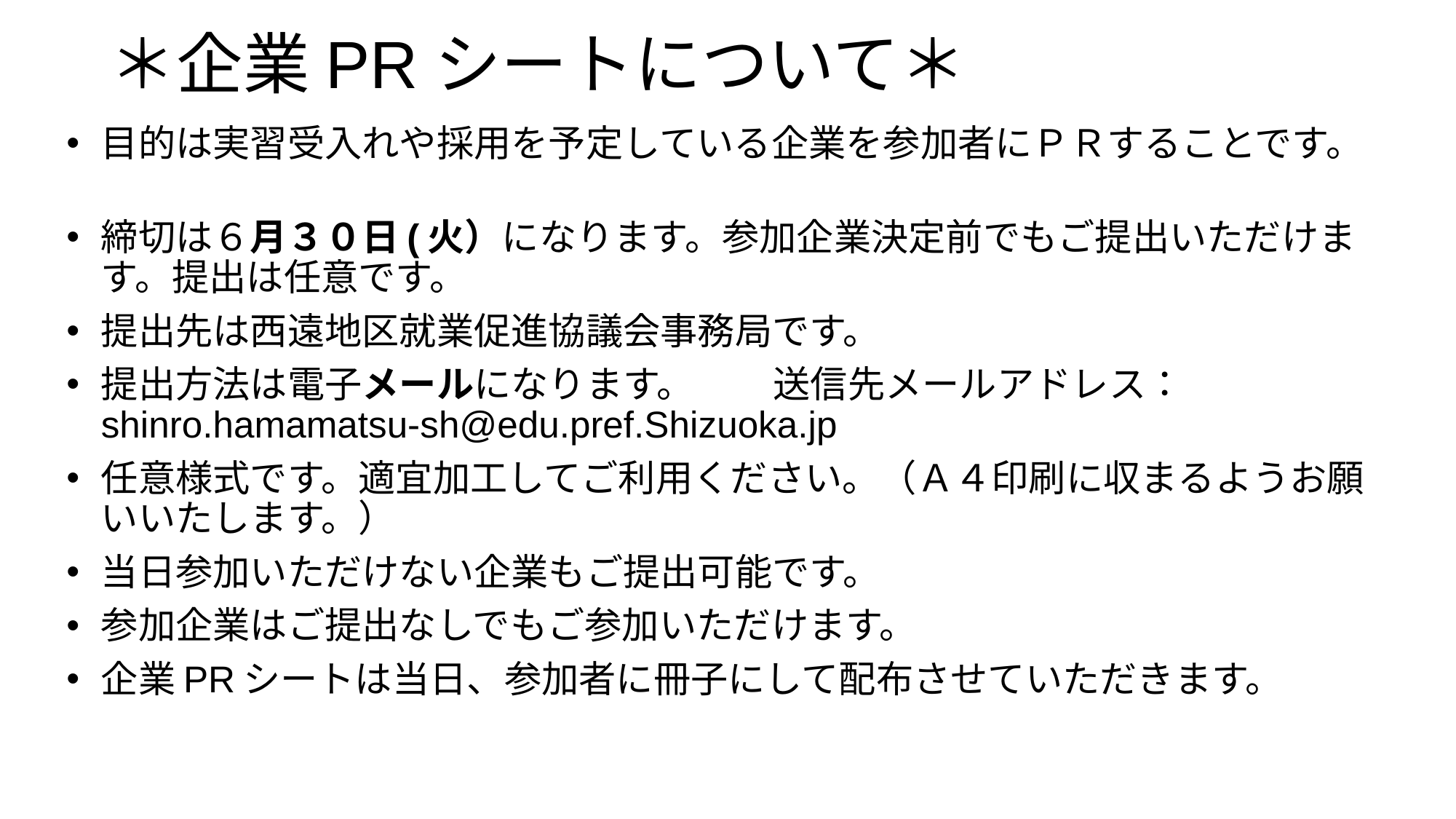

# ＊企業PRシートについて＊
目的は実習受入れや採用を予定している企業を参加者にＰＲすることです。
締切は６月３０日(火）になります。参加企業決定前でもご提出いただけます。提出は任意です。
提出先は西遠地区就業促進協議会事務局です。
提出方法は電子メールになります。																				送信先メールアドレス：shinro.hamamatsu-sh@edu.pref.Shizuoka.jp
任意様式です。適宜加工してご利用ください。（Ａ４印刷に収まるようお願いいたします。）
当日参加いただけない企業もご提出可能です。
参加企業はご提出なしでもご参加いただけます。
企業PRシートは当日、参加者に冊子にして配布させていただきます。